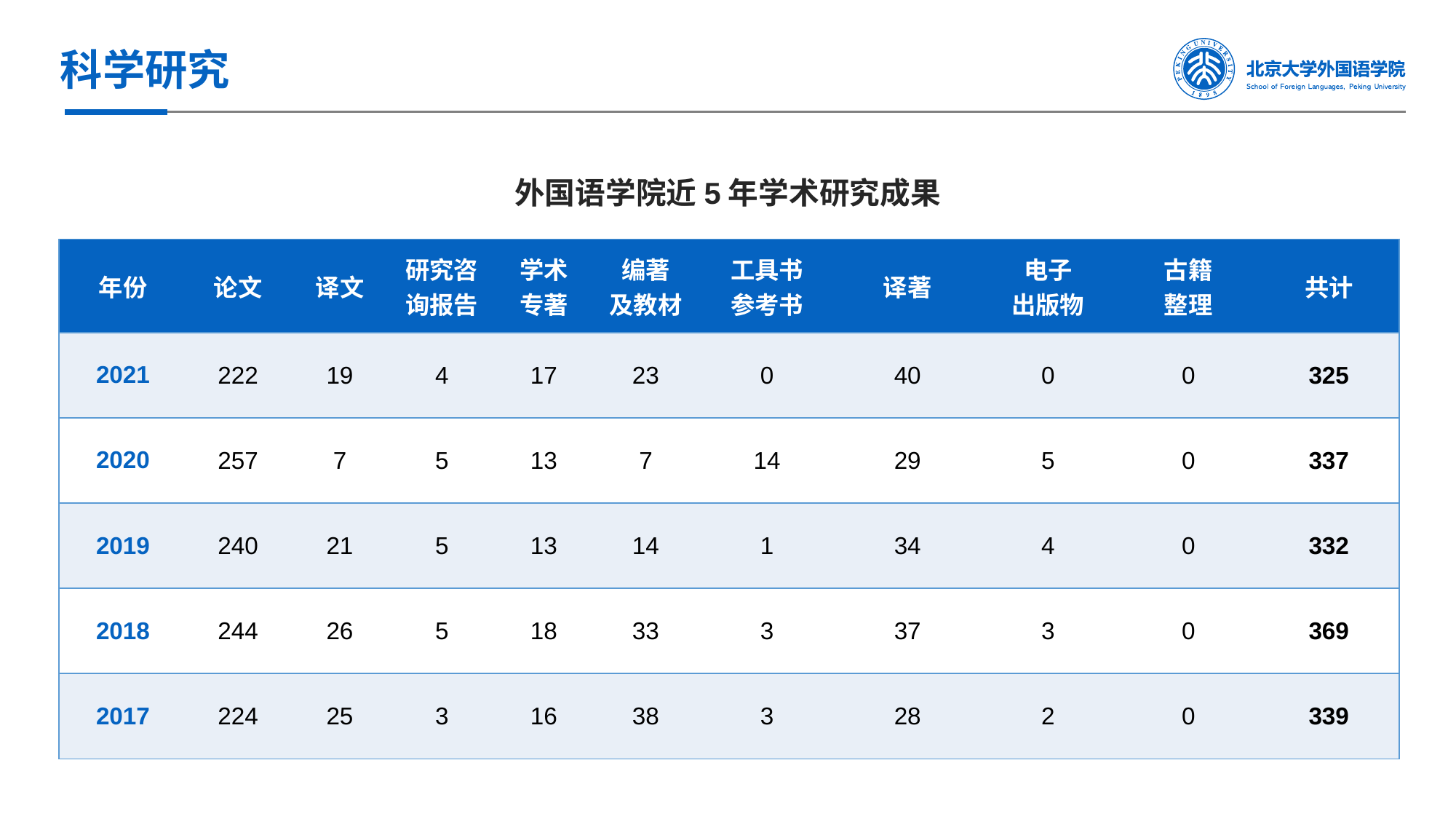

科学研究

外国语学院近5年学术研究成果
| 年份 | 论文 | 译文 | 研究咨询报告 | 学术 专著 | 编著 及教材 | 工具书 参考书 | 译著 | 电子 出版物 | 古籍 整理 | 共计 |
| --- | --- | --- | --- | --- | --- | --- | --- | --- | --- | --- |
| 2021 | 222 | 19 | 4 | 17 | 23 | 0 | 40 | 0 | 0 | 325 |
| 2020 | 257 | 7 | 5 | 13 | 7 | 14 | 29 | 5 | 0 | 337 |
| 2019 | 240 | 21 | 5 | 13 | 14 | 1 | 34 | 4 | 0 | 332 |
| 2018 | 244 | 26 | 5 | 18 | 33 | 3 | 37 | 3 | 0 | 369 |
| 2017 | 224 | 25 | 3 | 16 | 38 | 3 | 28 | 2 | 0 | 339 |